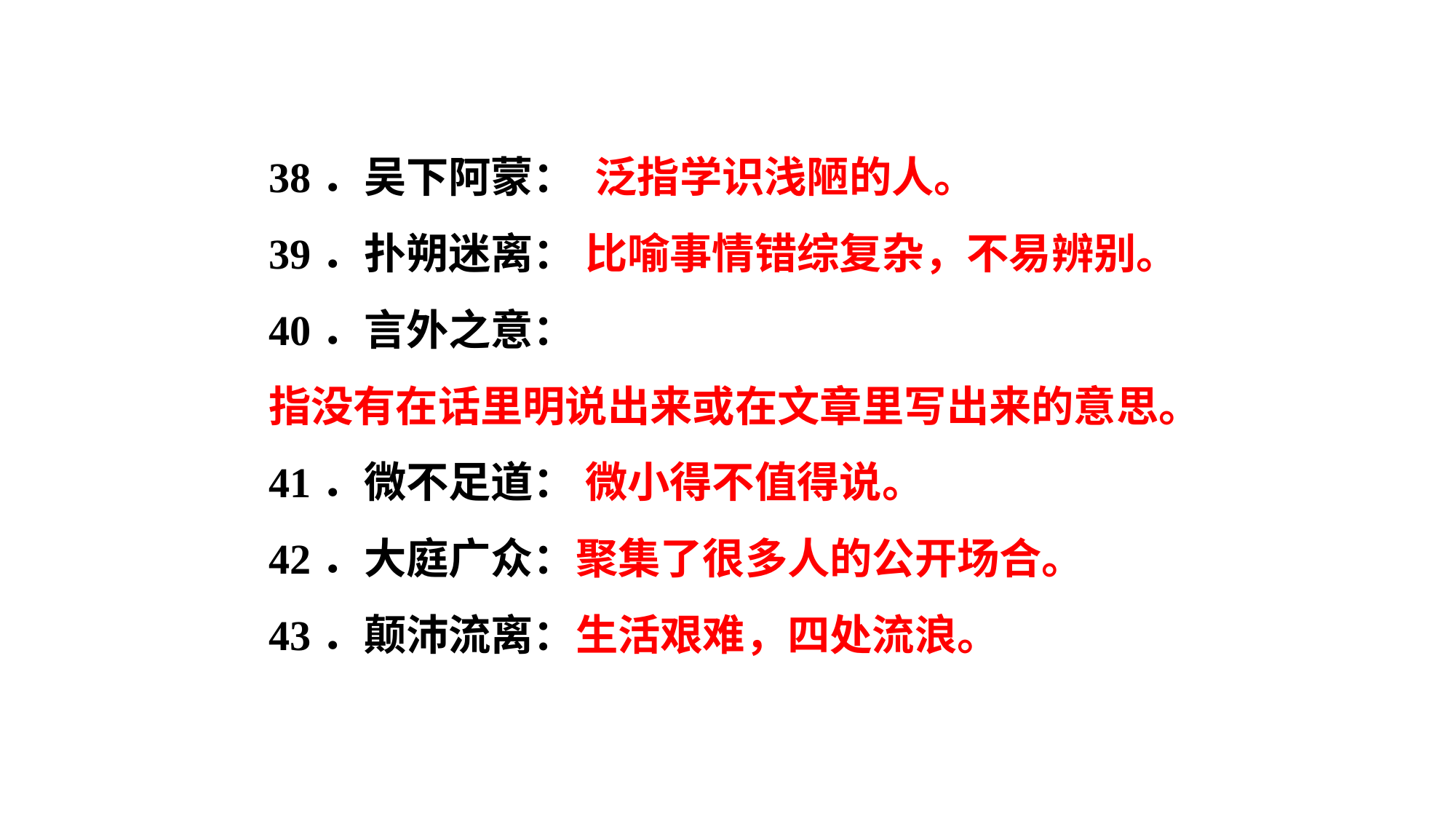

38．吴下阿蒙：  泛指学识浅陋的人。
39．扑朔迷离： 比喻事情错综复杂，不易辨别。
40．言外之意：
指没有在话里明说出来或在文章里写出来的意思。
41．微不足道： 微小得不值得说。
42．大庭广众：聚集了很多人的公开场合。
43．颠沛流离：生活艰难，四处流浪。